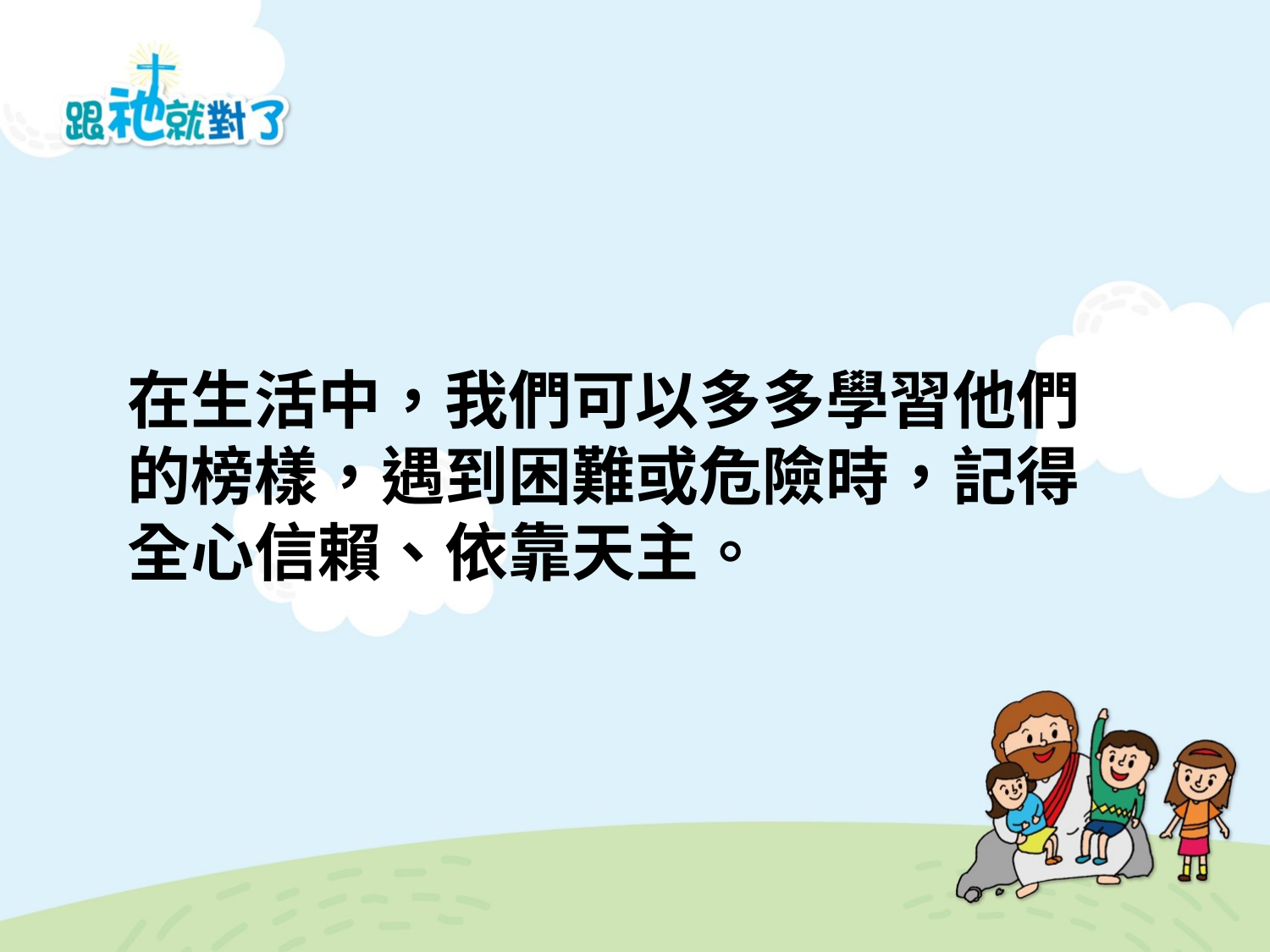

在生活中，我們可以多多學習他們的榜樣，遇到困難或危險時，記得全心信賴、依靠天主。